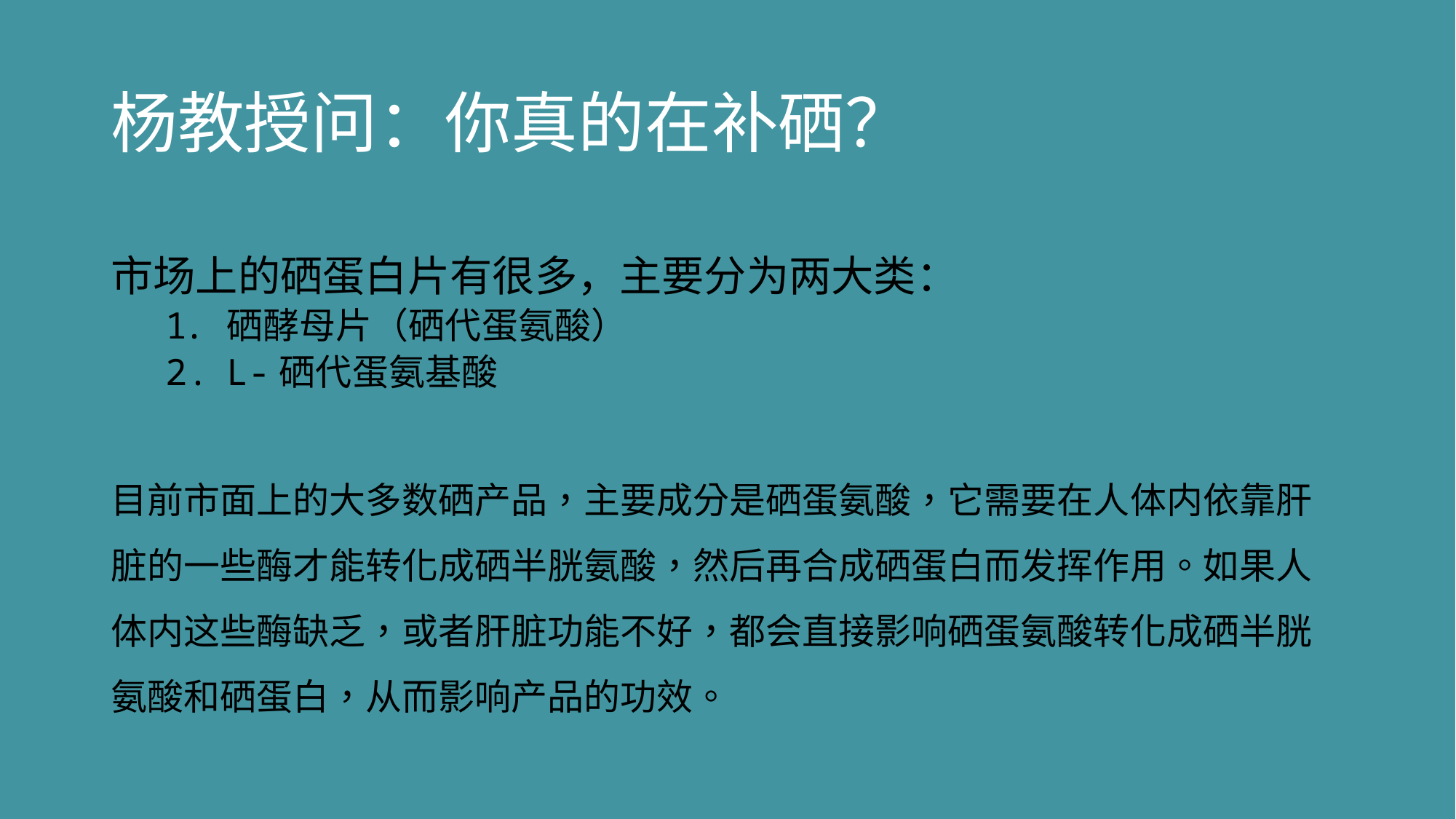

# 杨教授问：你真的在补硒？
市场上的硒蛋白片有很多，主要分为两大类：
硒酵母片（硒代蛋氨酸）
L-硒代蛋氨基酸

目前市面上的大多数硒产品，主要成分是硒蛋氨酸，它需要在人体内依靠肝脏的一些酶才能转化成硒半胱氨酸，然后再合成硒蛋白而发挥作用。如果人体内这些酶缺乏，或者肝脏功能不好，都会直接影响硒蛋氨酸转化成硒半胱氨酸和硒蛋白，从而影响产品的功效。